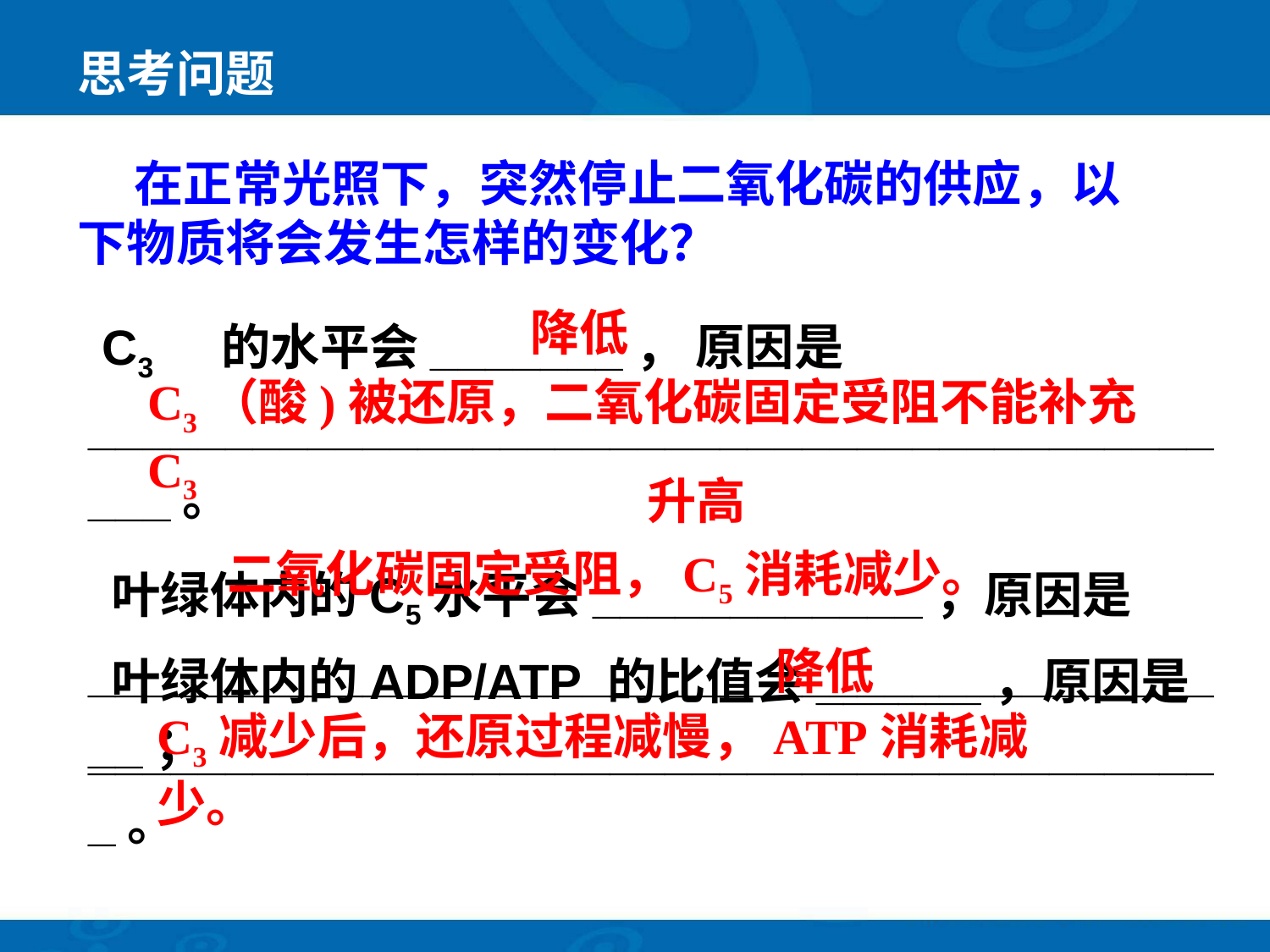

思考问题
    在正常光照下，突然停止二氧化碳的供应，以下物质将会发生怎样的变化？
降低
 C3       的水平会_______， 原因是____________________________________________。
 叶绿体内的C5水平会____________，原因是___________________________________________；

C3（酸)被还原，二氧化碳固定受阻不能补充C3
升高
二氧化碳固定受阻，C5消耗减少。
 叶绿体内的ADP/ATP 的比值会______，原因是__________________________________________。
降低
C3减少后，还原过程减慢，ATP消耗减少。